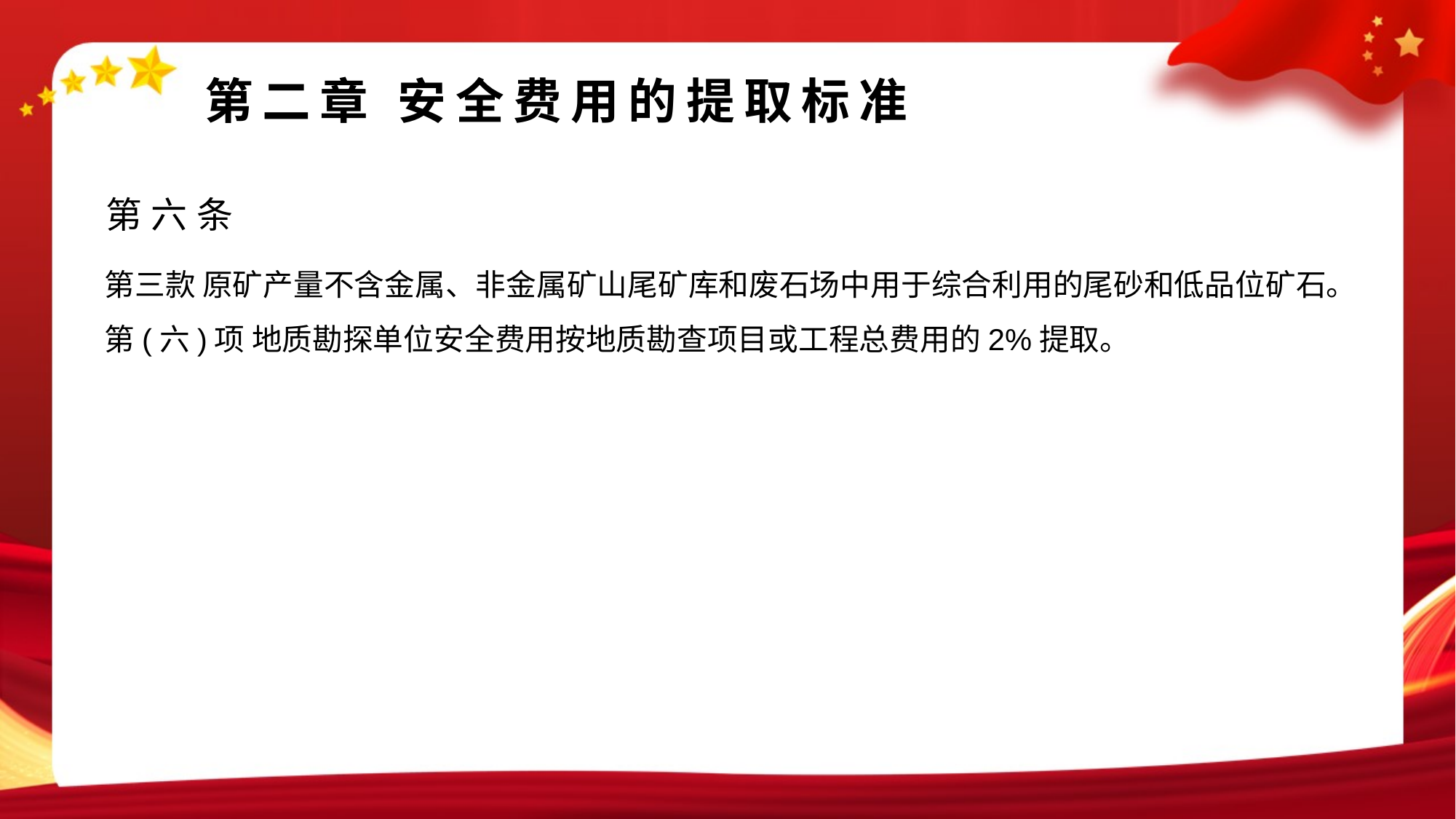

#
第二章 安全费用的提取标准
第六条
第三款 原矿产量不含金属、非金属矿山尾矿库和废石场中用于综合利用的尾砂和低品位矿石。
第(六)项 地质勘探单位安全费用按地质勘查项目或工程总费用的2%提取。